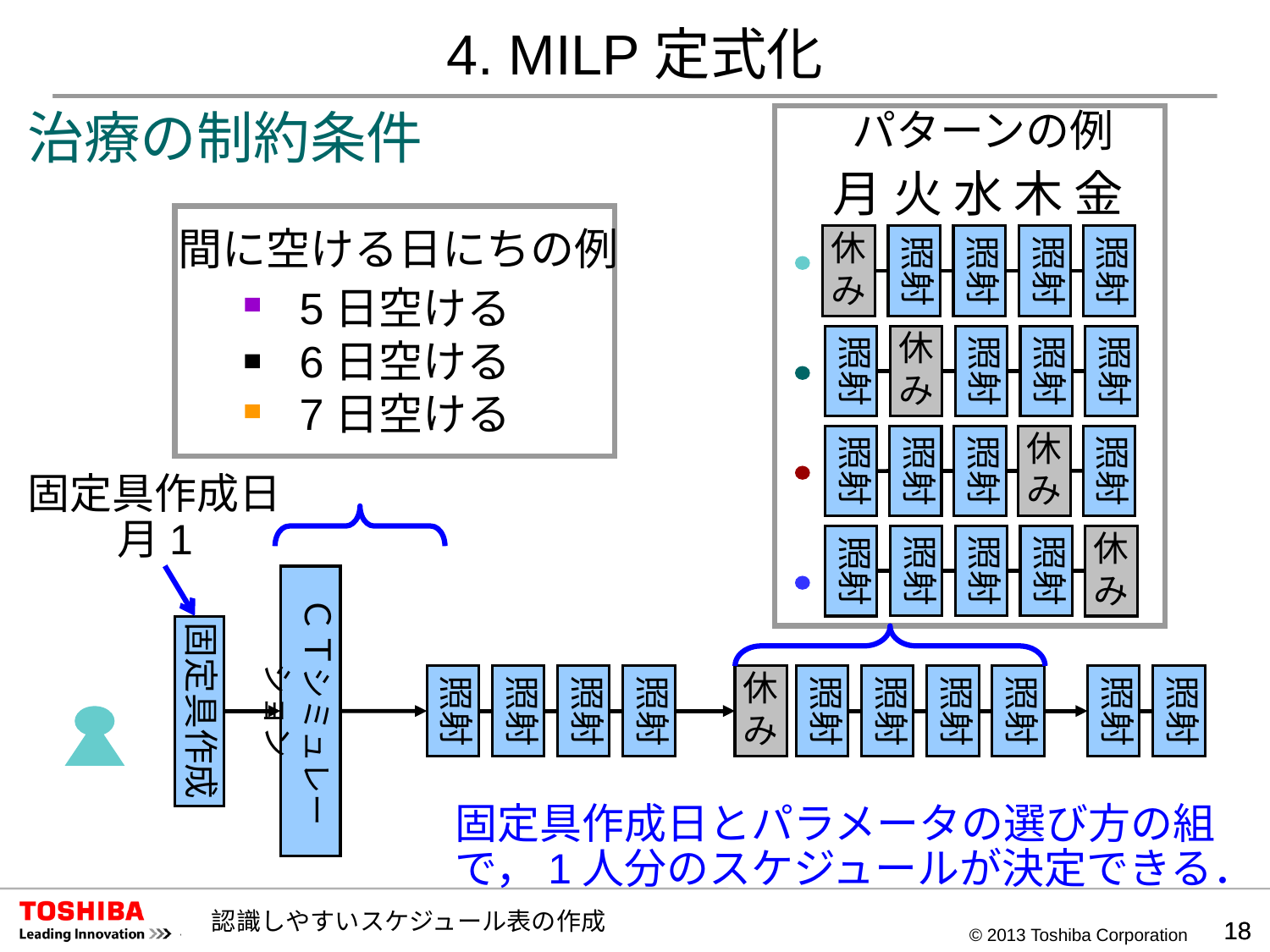

# 4. MILP定式化
治療の制約条件
パターンの例

月 火 水 木 金

間に空ける日にちの例
休み
照射
照射
照射
照射

5日空ける
6日空ける
7日空ける

照射
休み
照射
照射
照射

照射
照射
照射
照射
休み

固定具作成日
月1

照射
照射
照射
照射
休み

ＣＴシミュレーション

固定具作成
照射
照射
照射
照射
休み
照射
照射
照射
照射
照射
照射

固定具作成日とパラメータの選び方の組で，1人分のスケジュールが決定できる．
認識しやすいスケジュール表の作成